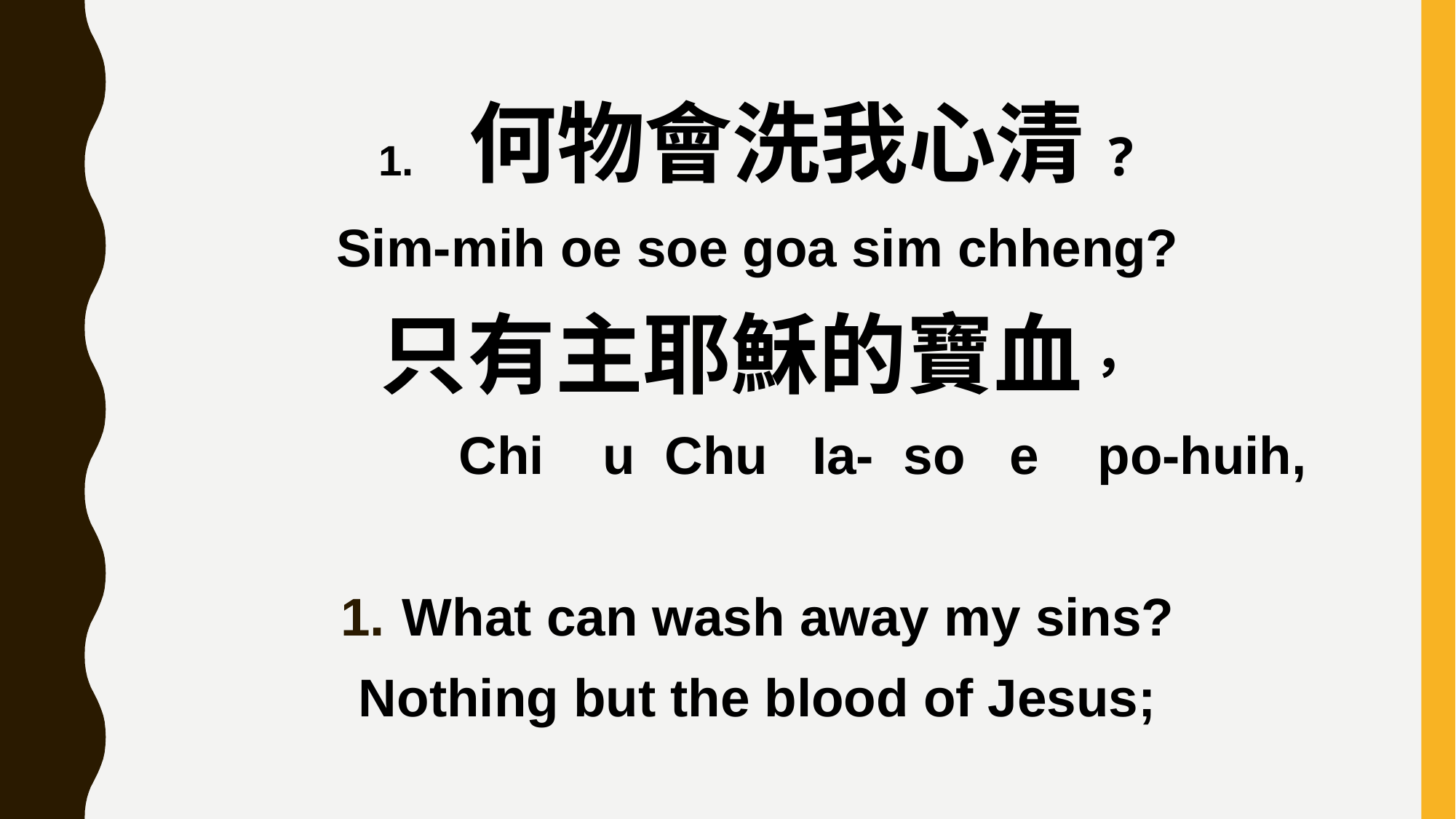

1. 何物會洗我心清?
Sim-mih oe soe goa sim chheng?
只有主耶穌的寶血，
                      Chi    u  Chu   Ia-  so   e    po-huih,

What can wash away my sins?
Nothing but the blood of Jesus;